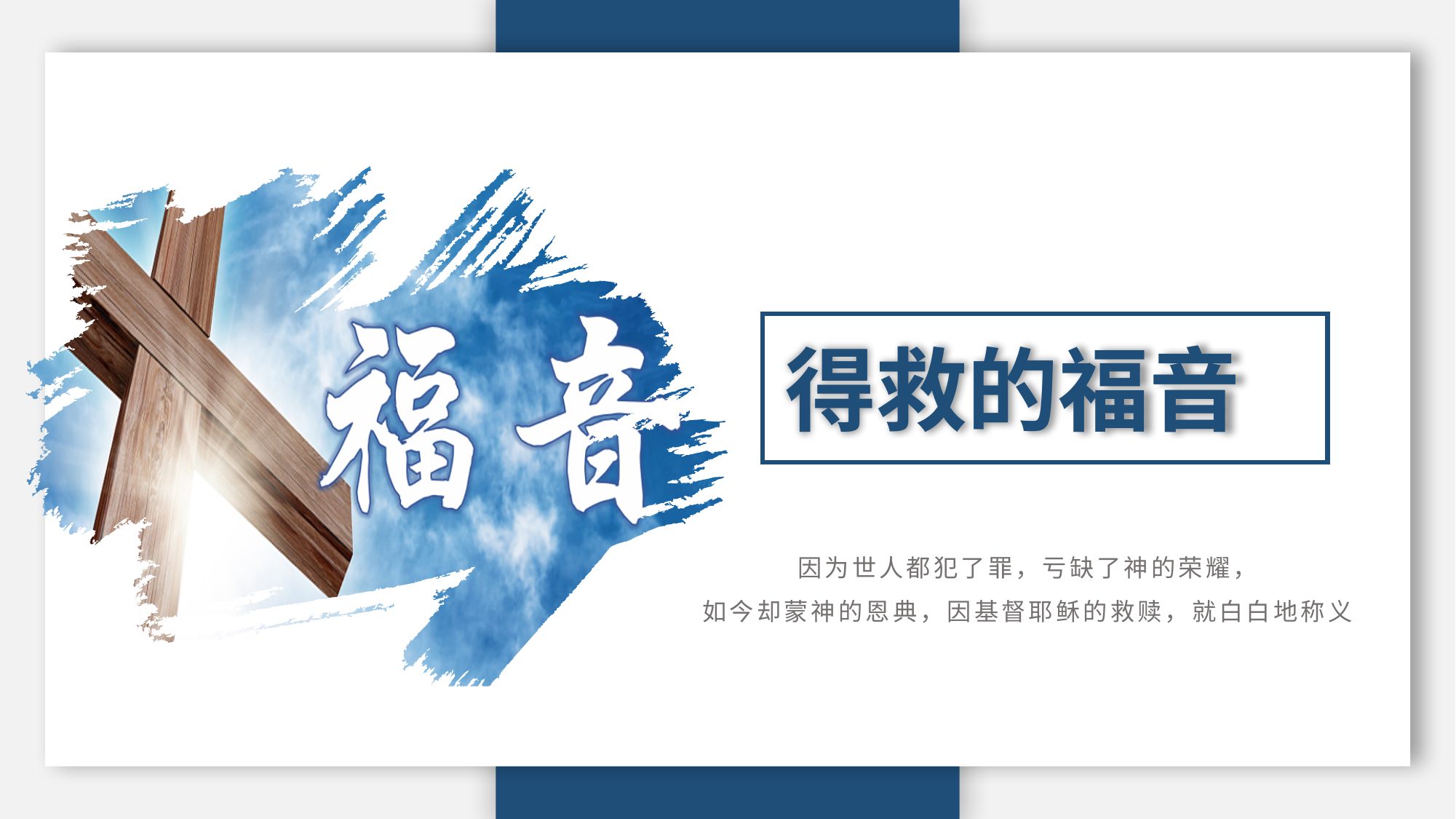

得救的福音
因为世人都犯了罪，亏缺了神的荣耀，
如今却蒙神的恩典，因基督耶稣的救赎，就白白地称义